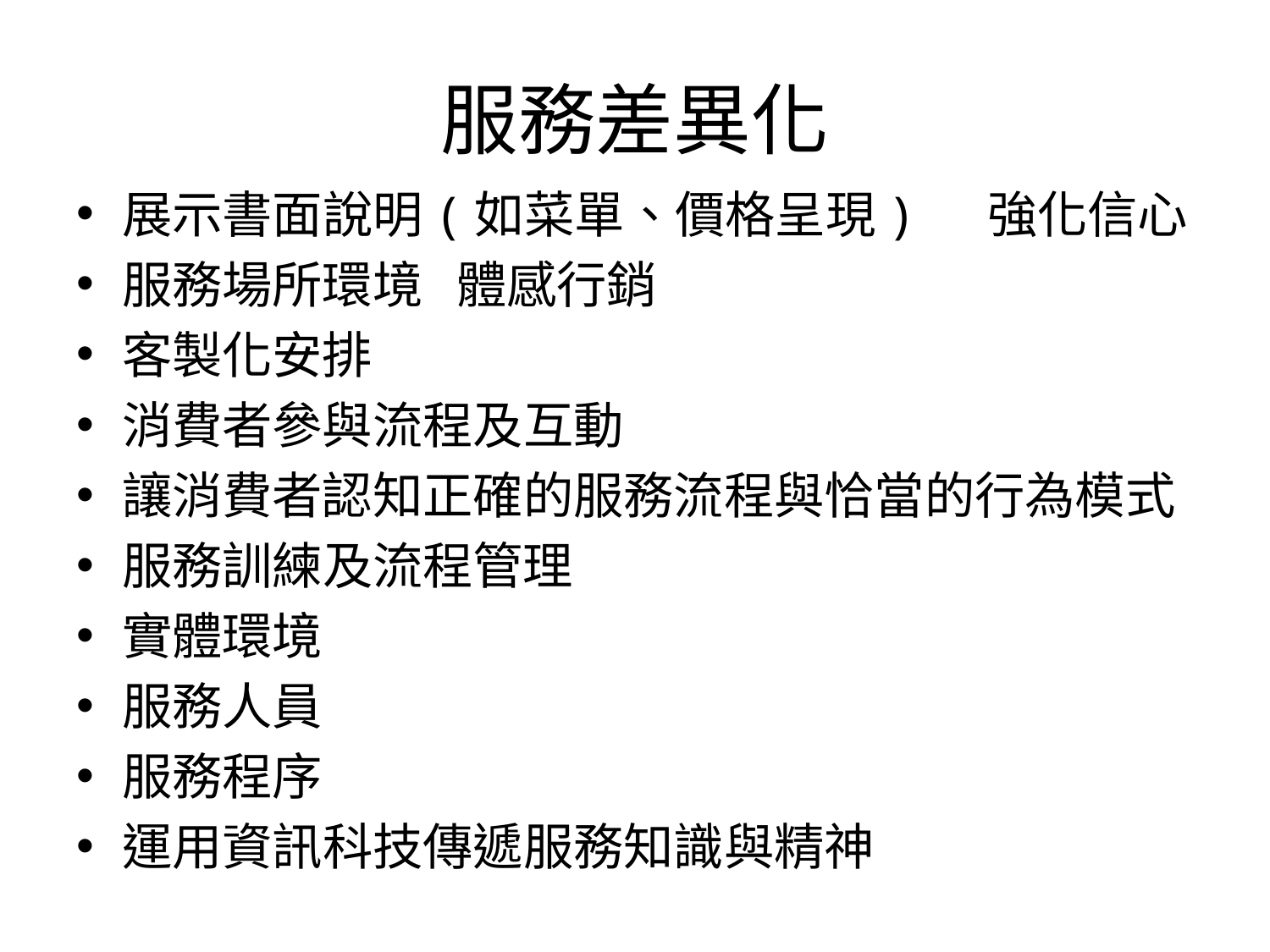

# 服務差異化
展示書面說明(如菜單、價格呈現)  強化信心
服務場所環境   體感行銷
客製化安排
消費者參與流程及互動
讓消費者認知正確的服務流程與恰當的行為模式
服務訓練及流程管理
實體環境
服務人員
服務程序
運用資訊科技傳遞服務知識與精神